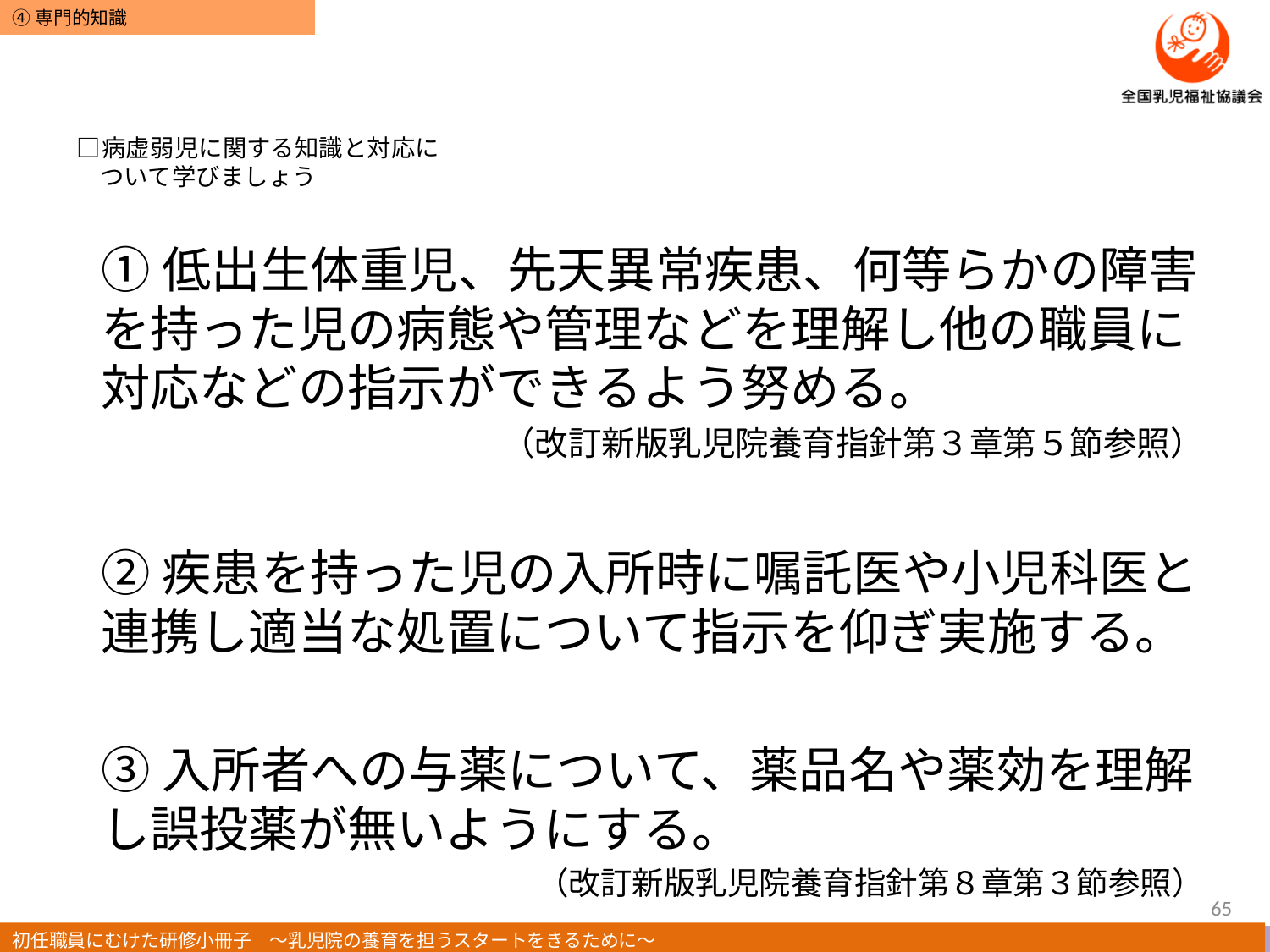

# □病虚弱児に関する知識と対応に 　ついて学びましょう
①低出生体重児、先天異常疾患、何等らかの障害を持った児の病態や管理などを理解し他の職員に対応などの指示ができるよう努める。
　（改訂新版乳児院養育指針第３章第５節参照）

②疾患を持った児の入所時に嘱託医や小児科医と連携し適当な処置について指示を仰ぎ実施する。

③入所者への与薬について、薬品名や薬効を理解し誤投薬が無いようにする。
（改訂新版乳児院養育指針第８章第３節参照）
65